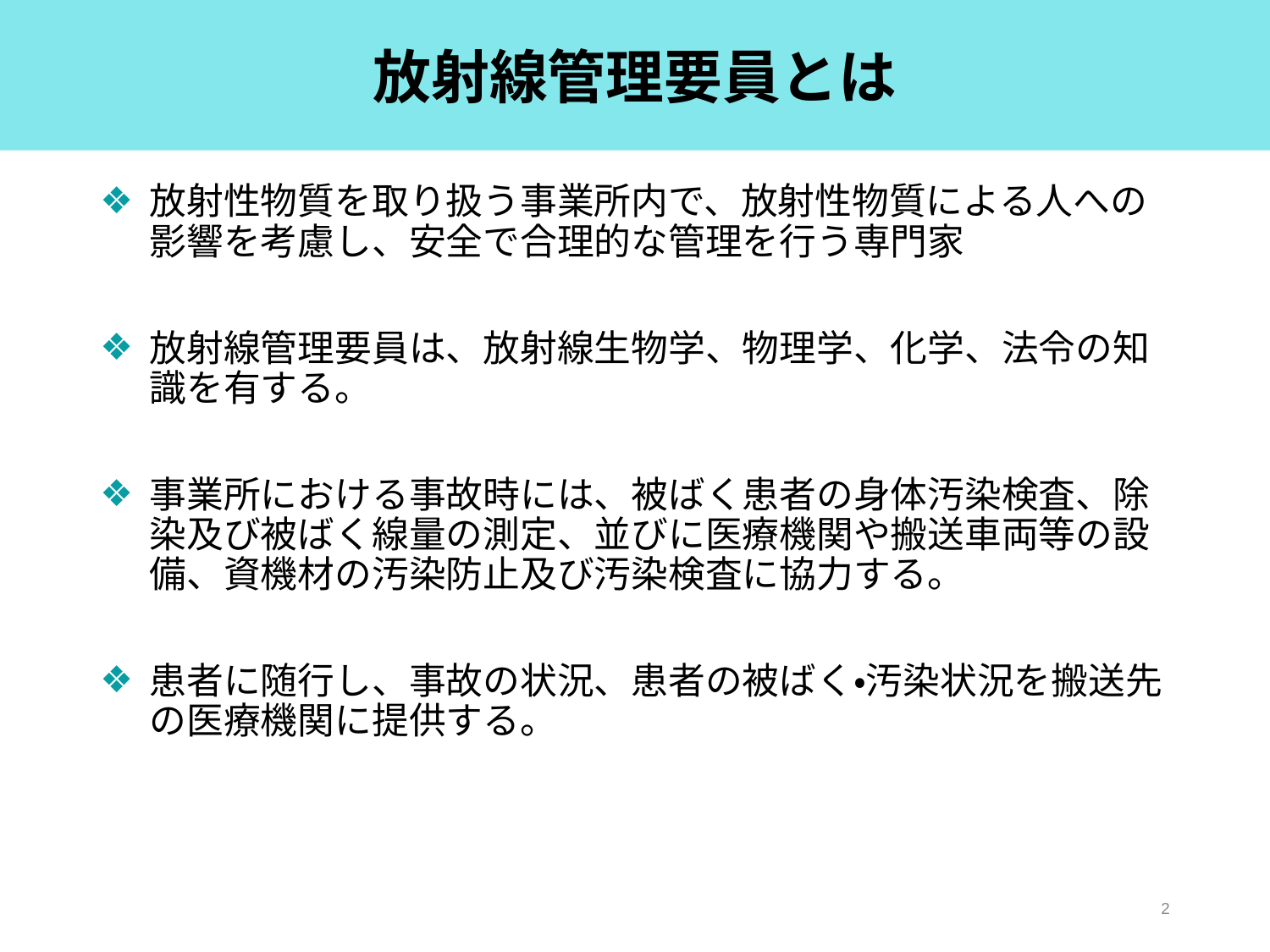

# 放射線管理要員とは
放射性物質を取り扱う事業所内で、放射性物質による人への影響を考慮し、安全で合理的な管理を行う専門家

放射線管理要員は、放射線生物学、物理学、化学、法令の知識を有する。

事業所における事故時には、被ばく患者の身体汚染検査、除染及び被ばく線量の測定、並びに医療機関や搬送車両等の設備、資機材の汚染防止及び汚染検査に協力する。

患者に随行し、事故の状況、患者の被ばく・汚染状況を搬送先の医療機関に提供する。
2